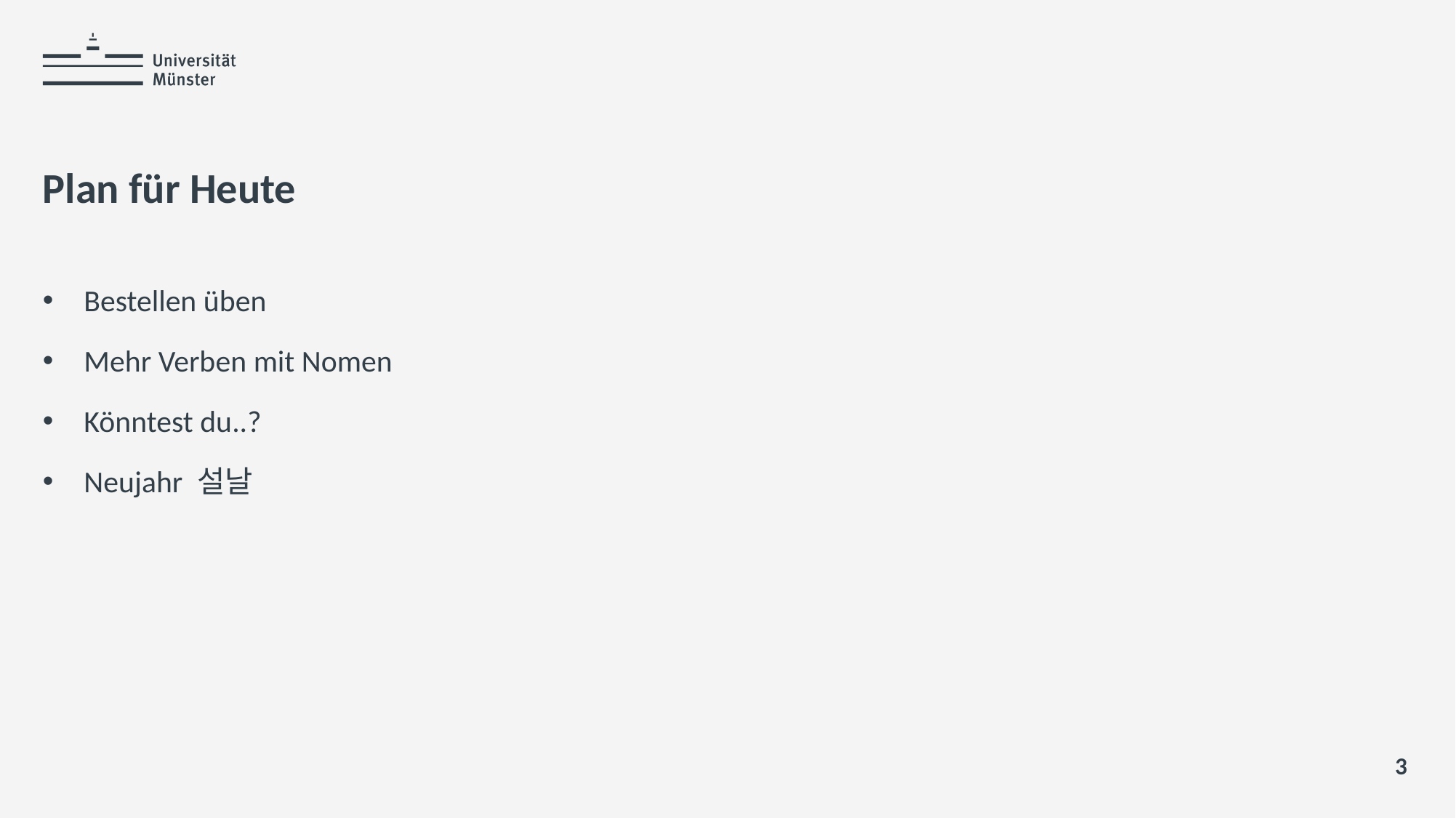

# Plan für Heute
Bestellen üben
Mehr Verben mit Nomen
Könntest du..?
Neujahr 설날
3